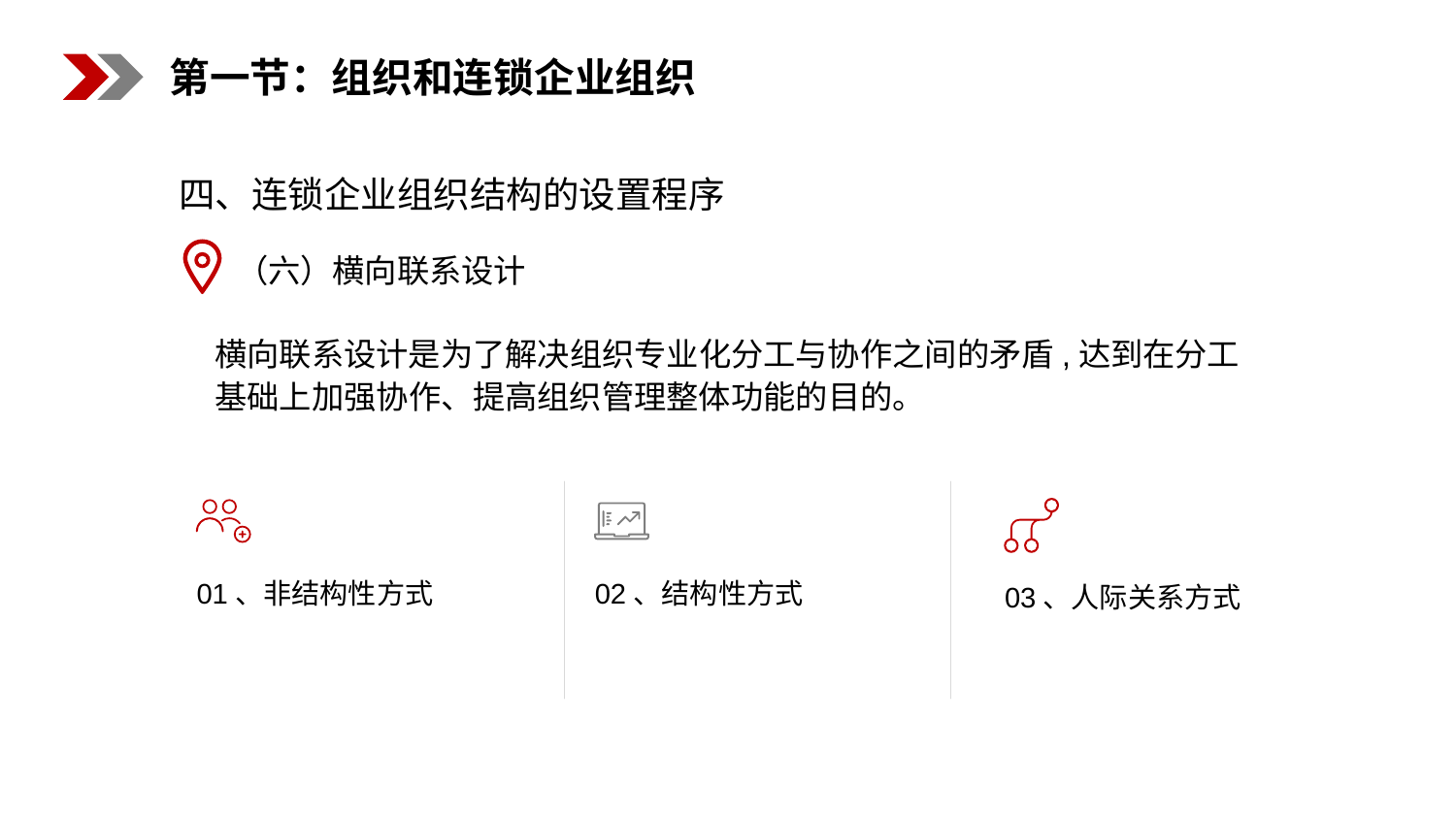

第一节：组织和连锁企业组织

四、连锁企业组织结构的设置程序

（六）横向联系设计
95%
横向联系设计是为了解决组织专业化分工与协作之间的矛盾,达到在分工基础上加强协作、提高组织管理整体功能的目的。

01、非结构性方式
02、结构性方式
03、人际关系方式